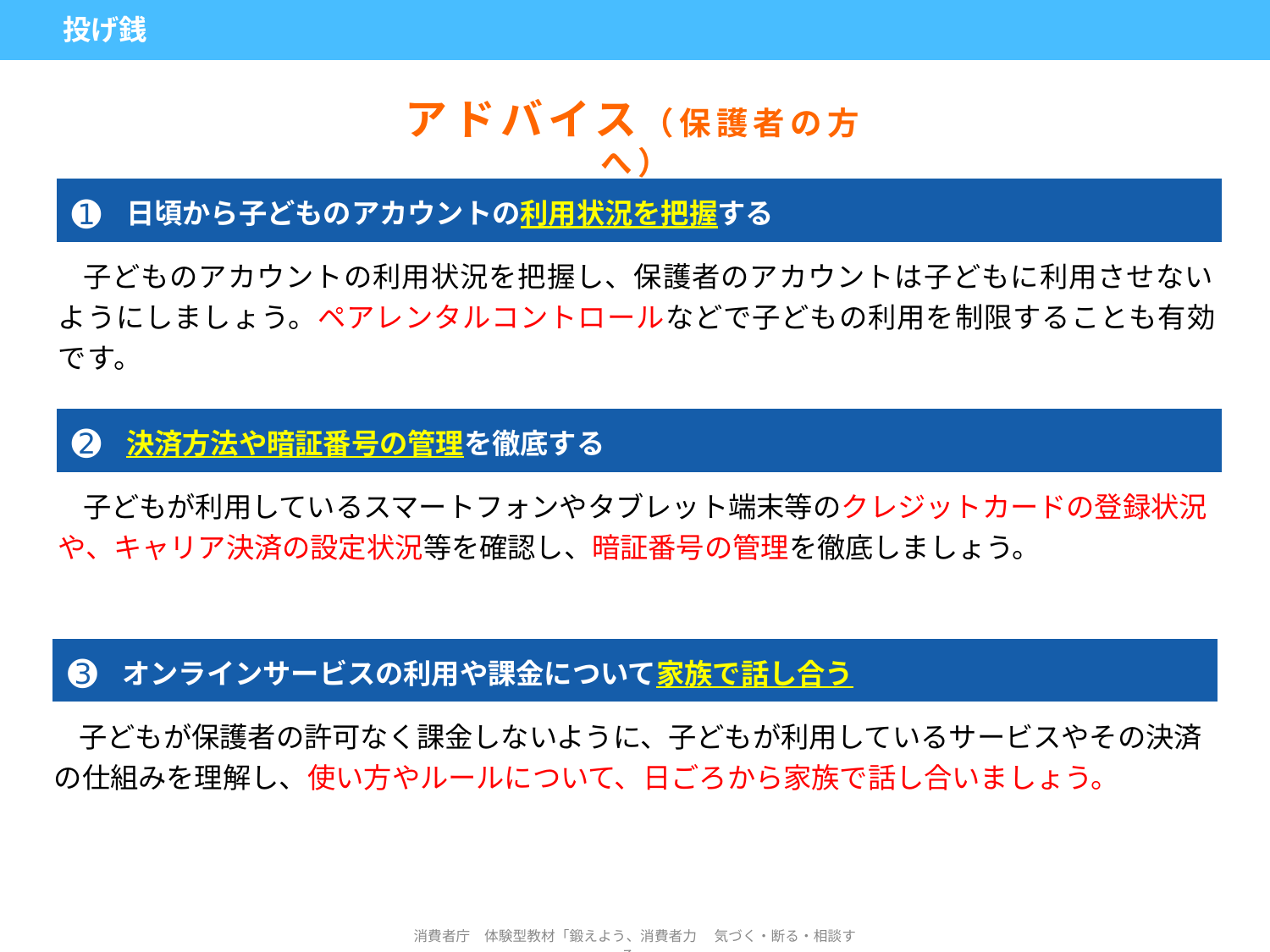

| 投げ銭 |  |  |  |
| --- | --- | --- | --- |
アドバイス（保護者の方へ）
| ➊ | 日頃から子どものアカウントの利用状況を把握する |
| --- | --- |
子どものアカウントの利用状況を把握し、保護者のアカウントは子どもに利用させないようにしましょう。ペアレンタルコントロールなどで子どもの利用を制限することも有効です。
| ➋ | 決済方法や暗証番号の管理を徹底する |
| --- | --- |
子どもが利用しているスマートフォンやタブレット端末等のクレジットカードの登録状況や、キャリア決済の設定状況等を確認し、暗証番号の管理を徹底しましょう。
| ➌ | オンラインサービスの利用や課金について家族で話し合う |
| --- | --- |
子どもが保護者の許可なく課金しないように、子どもが利用しているサービスやその決済の仕組みを理解し、使い方やルールについて、日ごろから家族で話し合いましょう。